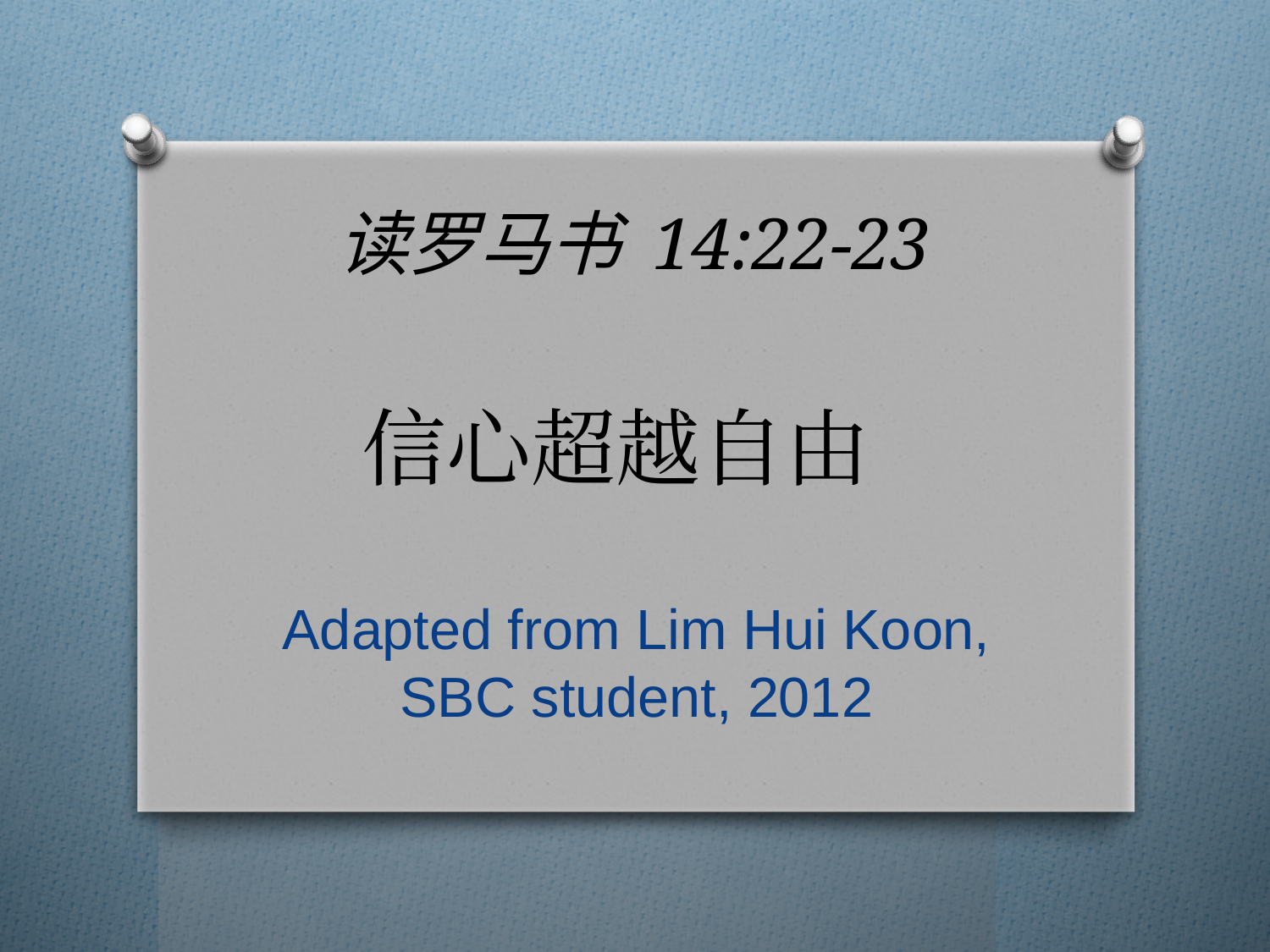

读罗马书 14:22-23
# 信心超越自由
Adapted from Lim Hui Koon, SBC student, 2012